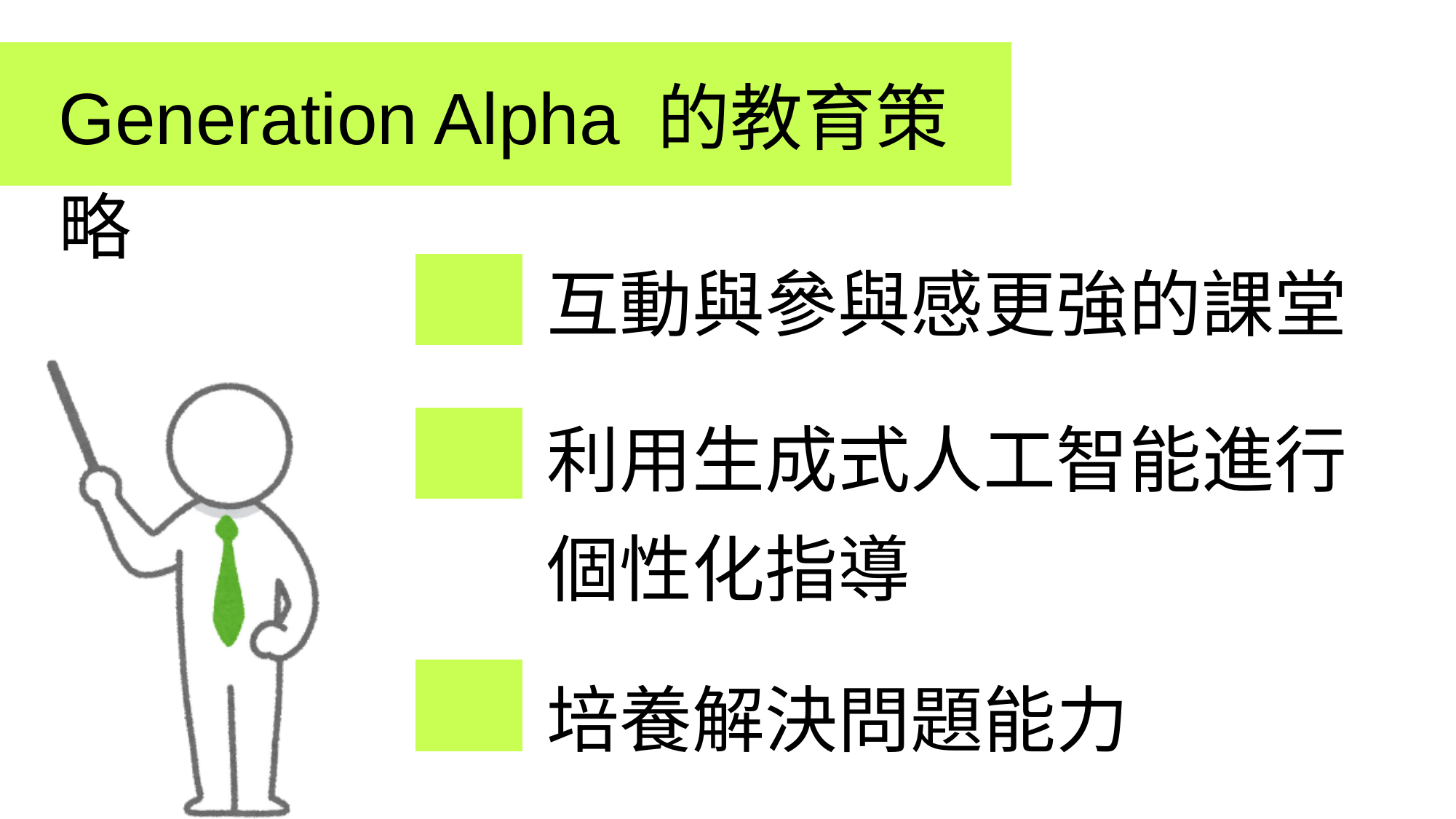

Generation Alpha 的教育策略
互動與參與感更強的課堂

利用生成式人工智能進行個性化指導

培養解決問題能力​